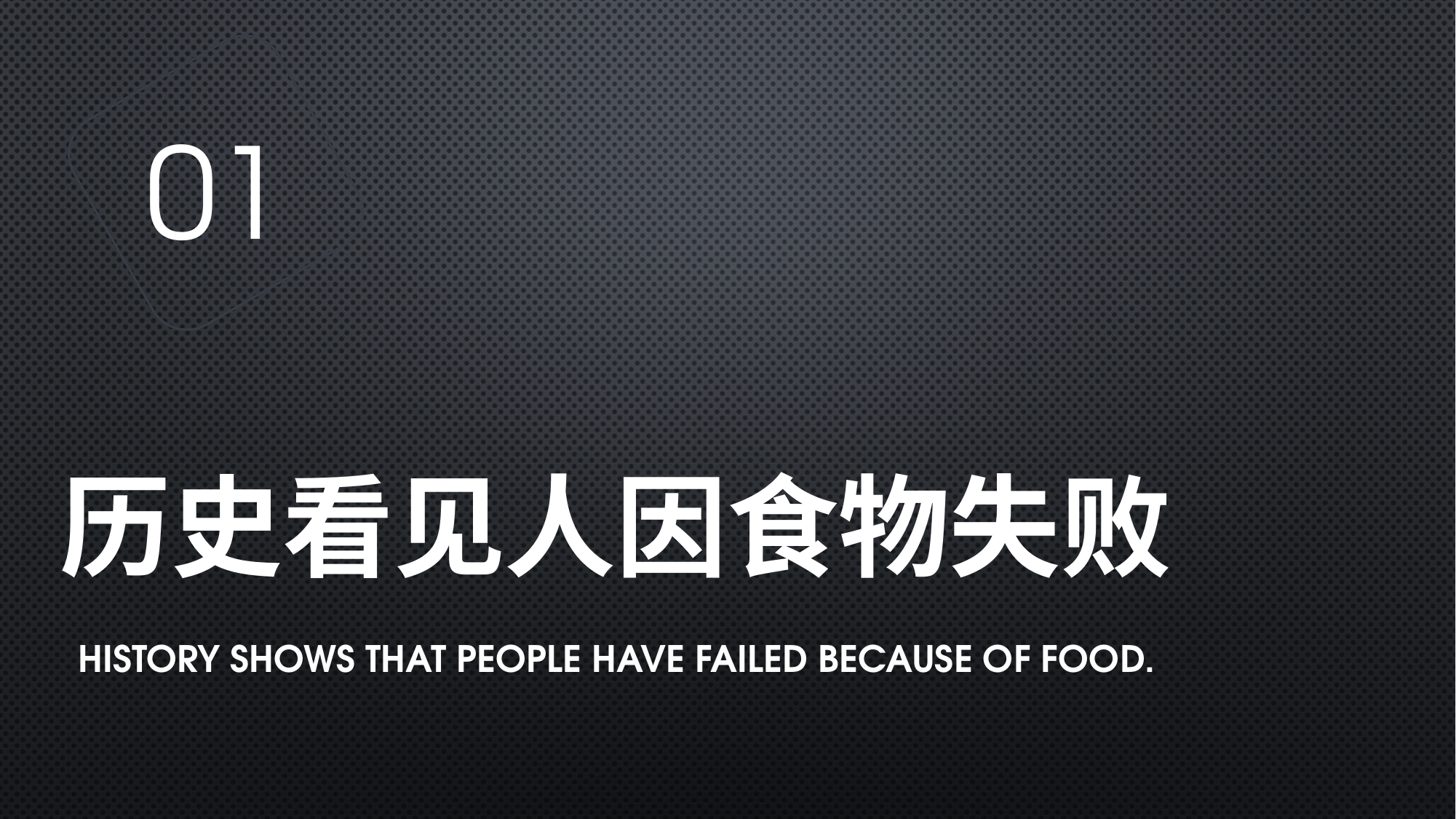

01
# 历史看见人因食物失败
History shows that people have failed because of food.